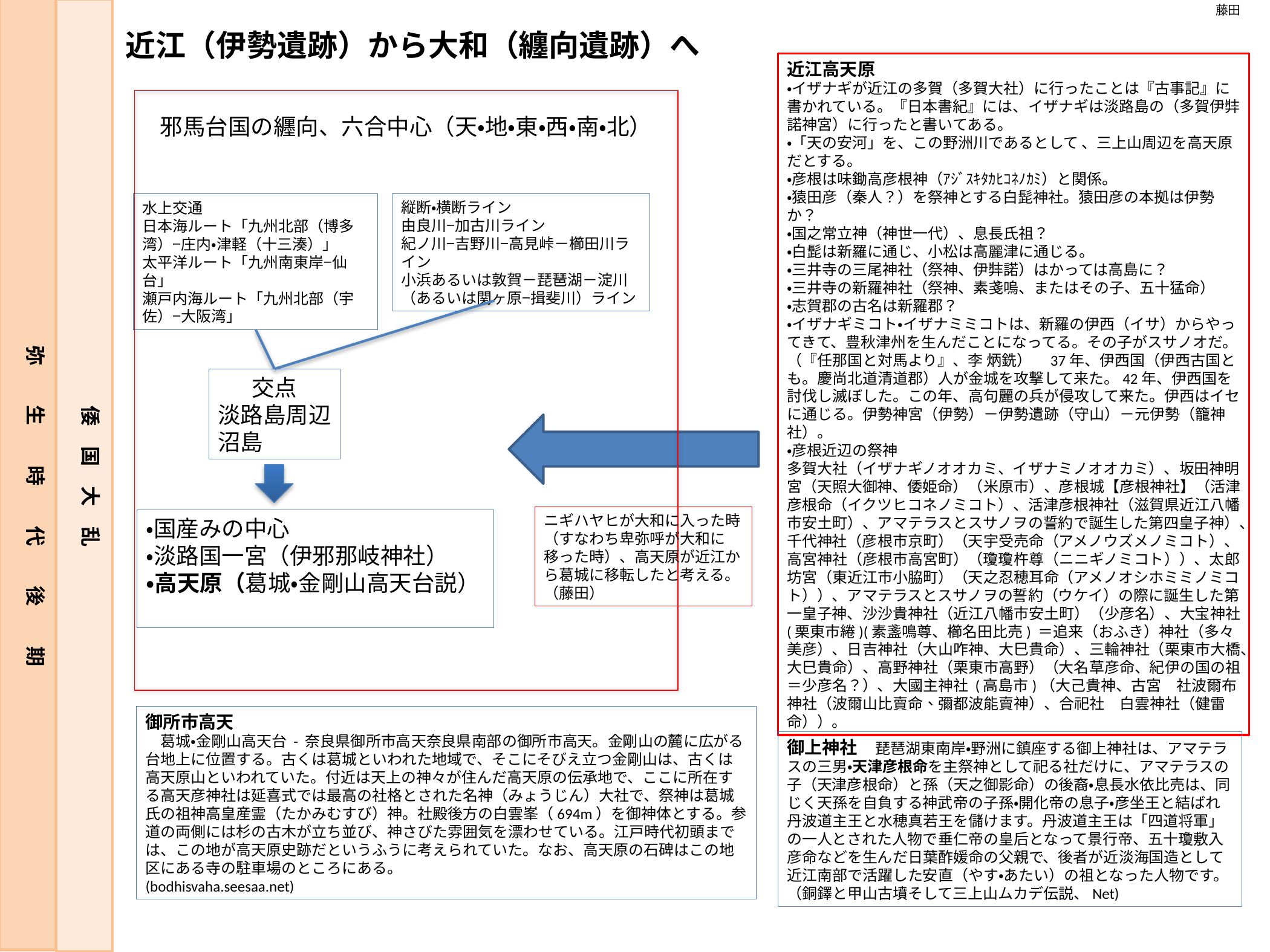

藤田

近江（伊勢遺跡）から大和（纏向遺跡）へ
近江高天原
・イザナギが近江の多賀（多賀大社）に行ったことは『古事記』に書かれている。『日本書紀』には、イザナギは淡路島の（多賀伊弉諾神宮）に行ったと書いてある。
・「天の安河」を、この野洲川であるとして 、三上山周辺を高天原だとする。
・彦根は味鋤高彦根神（ｱｼﾞｽｷﾀｶﾋｺﾈﾉｶﾐ）と関係。
・猿田彦（秦人？）を祭神とする白髭神社。猿田彦の本拠は伊勢か？
・国之常立神（神世一代）、息長氏祖？
・白髭は新羅に通じ、小松は高麗津に通じる。
・三井寺の三尾神社（祭神、伊弉諾）はかっては高島に？
・三井寺の新羅神社（祭神、素戔嗚、またはその子、五十猛命）
・志賀郡の古名は新羅郡？
・イザナギミコト・イザナミミコトは、新羅の伊西（イサ）からやってきて、豊秋津州を生んだことになってる。その子がスサノオだ。（『任那国と対馬より』、李 炳銑）　37年、伊西国（伊西古国とも。慶尚北道清道郡）人が金城を攻撃して来た。42年、伊西国を討伐し滅ぼした。この年、高句麗の兵が侵攻して来た。伊西はイセに通じる。伊勢神宮（伊勢）－伊勢遺跡（守山）－元伊勢（籠神社）。
・彦根近辺の祭神
多賀大社（イザナギノオオカミ、イザナミノオオカミ）、坂田神明宮（天照大御神、倭姫命）（米原市）、彦根城【彦根神社】（活津彦根命（イクツヒコネノミコト）、活津彦根神社（滋賀県近江八幡市安土町）、アマテラスとスサノヲの誓約で誕生した第四皇子神）、千代神社（彦根市京町）（天宇受売命（アメノウズメノミコト）、高宮神社（彦根市高宮町）（瓊瓊杵尊（ニニギノミコト））、太郎坊宮（東近江市小脇町）（天之忍穂耳命（アメノオシホミミノミコト））、アマテラスとスサノヲの誓約（ウケイ）の際に誕生した第一皇子神、沙沙貴神社（近江八幡市安土町）（少彦名）、大宝神社(栗東市綣)(素盞鳴尊、櫛名田比売) ＝追来（おふき）神社（多々美彦）、日吉神社（大山咋神、大巳貴命）、三輪神社（栗東市大橋、大巳貴命）、高野神社（栗東市高野）（大名草彦命、紀伊の国の祖＝少彦名？）、大國主神社 (高島市)（大己貴神、古宮　社波爾布神社（波爾山比賣命、彌都波能賣神）、合祀社　白雲神社（健雷命））。

邪馬台国の纒向、六合中心（天・地・東・西・南・北）
縦断・横断ライン
由良川−加古川ライン
紀ノ川−吉野川−高見峠－櫛田川ライン
小浜あるいは敦賀－琵琶湖－淀川（あるいは関ヶ原−揖斐川）ライン
水上交通
日本海ルート「九州北部（博多湾）−庄内・津軽（十三湊）」
太平洋ルート「九州南東岸−仙台」
瀬戸内海ルート「九州北部（宇佐）−大阪湾」
弥　　生　　時　　代　　後　　期
交点
淡路島周辺
沼島
倭　国　大　乱

ニギハヤヒが大和に入った時（すなわち卑弥呼が大和に移った時）、高天原が近江から葛城に移転したと考える。（藤田）
・国産みの中心
・淡路国一宮（伊邪那岐神社）
・高天原（葛城・金剛山高天台説）

御所市高天
　葛城・金剛山高天台 - 奈良県御所市高天奈良県南部の御所市高天。金剛山の麓に広がる台地上に位置する。古くは葛城といわれた地域で、そこにそびえ立つ金剛山は、古くは高天原山といわれていた。付近は天上の神々が住んだ高天原の伝承地で、ここに所在する高天彦神社は延喜式では最高の社格とされた名神（みょうじん）大社で、祭神は葛城氏の祖神高皇産霊（たかみむすび）神。社殿後方の白雲峯（694m）を御神体とする。参道の両側には杉の古木が立ち並び、神さびた雰囲気を漂わせている。江戸時代初頭までは、この地が高天原史跡だというふうに考えられていた。なお、高天原の石碑はこの地区にある寺の駐車場のところにある。
(bodhisvaha.seesaa.net)
御上神社　琵琶湖東南岸・野洲に鎮座する御上神社は、アマテラスの三男・天津彦根命を主祭神として祀る社だけに、アマテラスの子（天津彦根命）と孫（天之御影命）の後裔・息長水依比売は、同じく天孫を自負する神武帝の子孫・開化帝の息子・彦坐王と結ばれ丹波道主王と水穂真若王を儲けます。丹波道主王は「四道将軍」の一人とされた人物で垂仁帝の皇后となって景行帝、五十瓊敷入彦命などを生んだ日葉酢媛命の父親で、後者が近淡海国造として近江南部で活躍した安直（やす・あたい）の祖となった人物です。（銅鐸と甲山古墳そして三上山ムカデ伝説、Net)